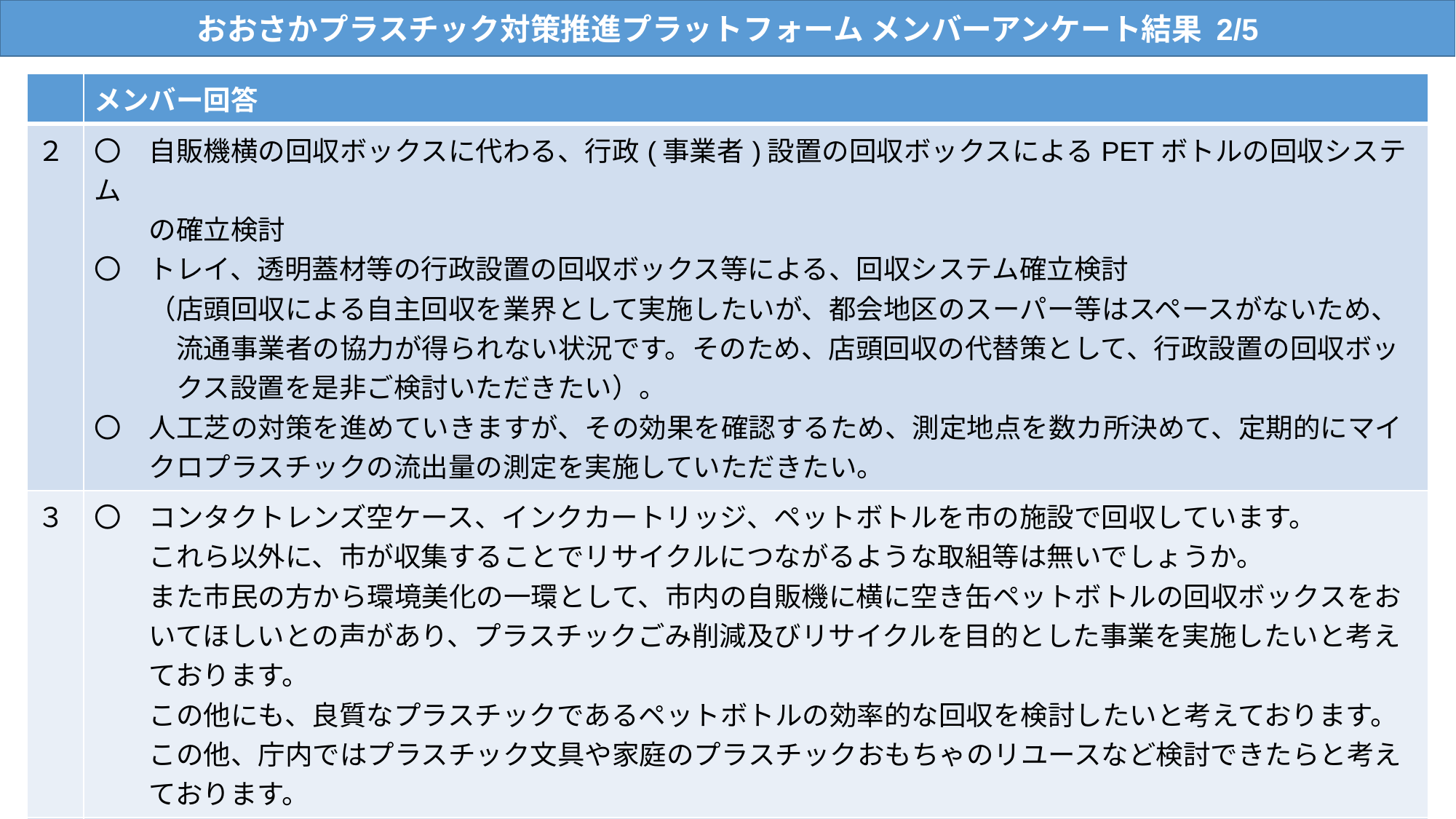

おおさかプラスチック対策推進プラットフォーム メンバーアンケート結果 2/5
|  | メンバー回答 |
| --- | --- |
| ２ | 〇　自販機横の回収ボックスに代わる、行政(事業者)設置の回収ボックスによるPETボトルの回収システム 　　の確立検討 〇　トレイ、透明蓋材等の行政設置の回収ボックス等による、回収システム確立検討 　　（店頭回収による自主回収を業界として実施したいが、都会地区のスーパー等はスペースがないため、 　　　流通事業者の協力が得られない状況です。そのため、店頭回収の代替策として、行政設置の回収ボッ 　　　クス設置を是非ご検討いただきたい）。 〇　人工芝の対策を進めていきますが、その効果を確認するため、測定地点を数カ所決めて、定期的にマイ 　　クロプラスチックの流出量の測定を実施していただきたい。 |
| ３ | 〇　コンタクトレンズ空ケース、インクカートリッジ、ペットボトルを市の施設で回収しています。 　　これら以外に、市が収集することでリサイクルにつながるような取組等は無いでしょうか。 　　また市民の方から環境美化の一環として、市内の自販機に横に空き缶ペットボトルの回収ボックスをお 　　いてほしいとの声があり、プラスチックごみ削減及びリサイクルを目的とした事業を実施したいと考え 　　ております。 　　この他にも、良質なプラスチックであるペットボトルの効率的な回収を検討したいと考えております。 　　この他、庁内ではプラスチック文具や家庭のプラスチックおもちゃのリユースなど検討できたらと考え 　　ております。 |
| ４ | 〇　一度、分科会に参加している方と名刺交換する機会が欲しいです。コロナウイルスの影響がありますが、 　　対面での分科会開催が出来ればと思います。 〇　実証実験から出来た製品を大阪府リサイクル製品認定制度を用いて大阪府の認定製品としてPRをする。 |